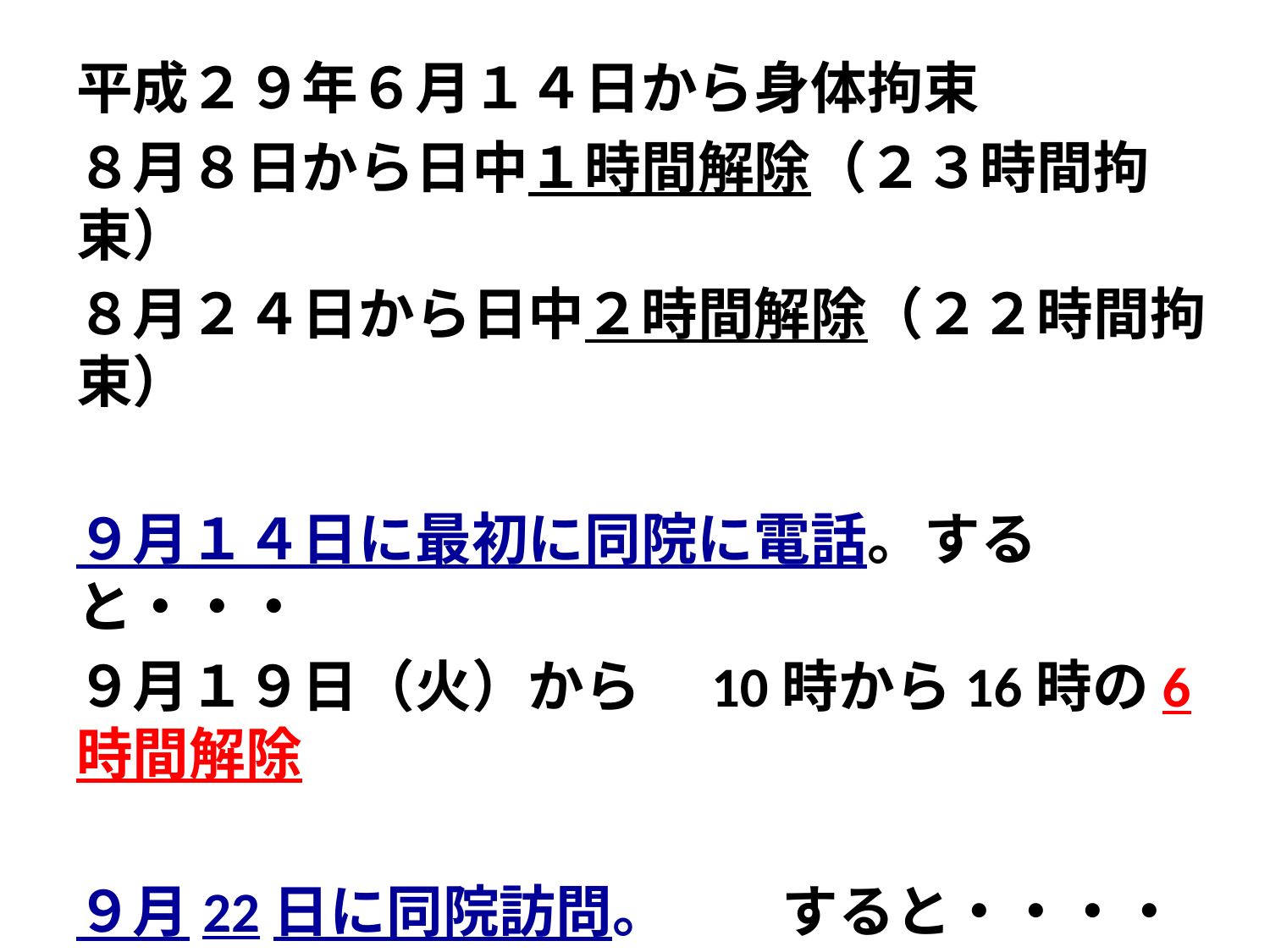

平成２９年６月１４日から身体拘束
８月８日から日中１時間解除（２３時間拘束）
８月２４日から日中２時間解除（２２時間拘束）

９月１４日に最初に同院に電話。すると・・・
９月１９日（火）から　10時から16時の6時間解除

９月22日に同院訪問。　　すると・・・・
９月２２日（金）つまり訪問日からは、
　　　　　　　　　　　９時から１６時の7時間解除